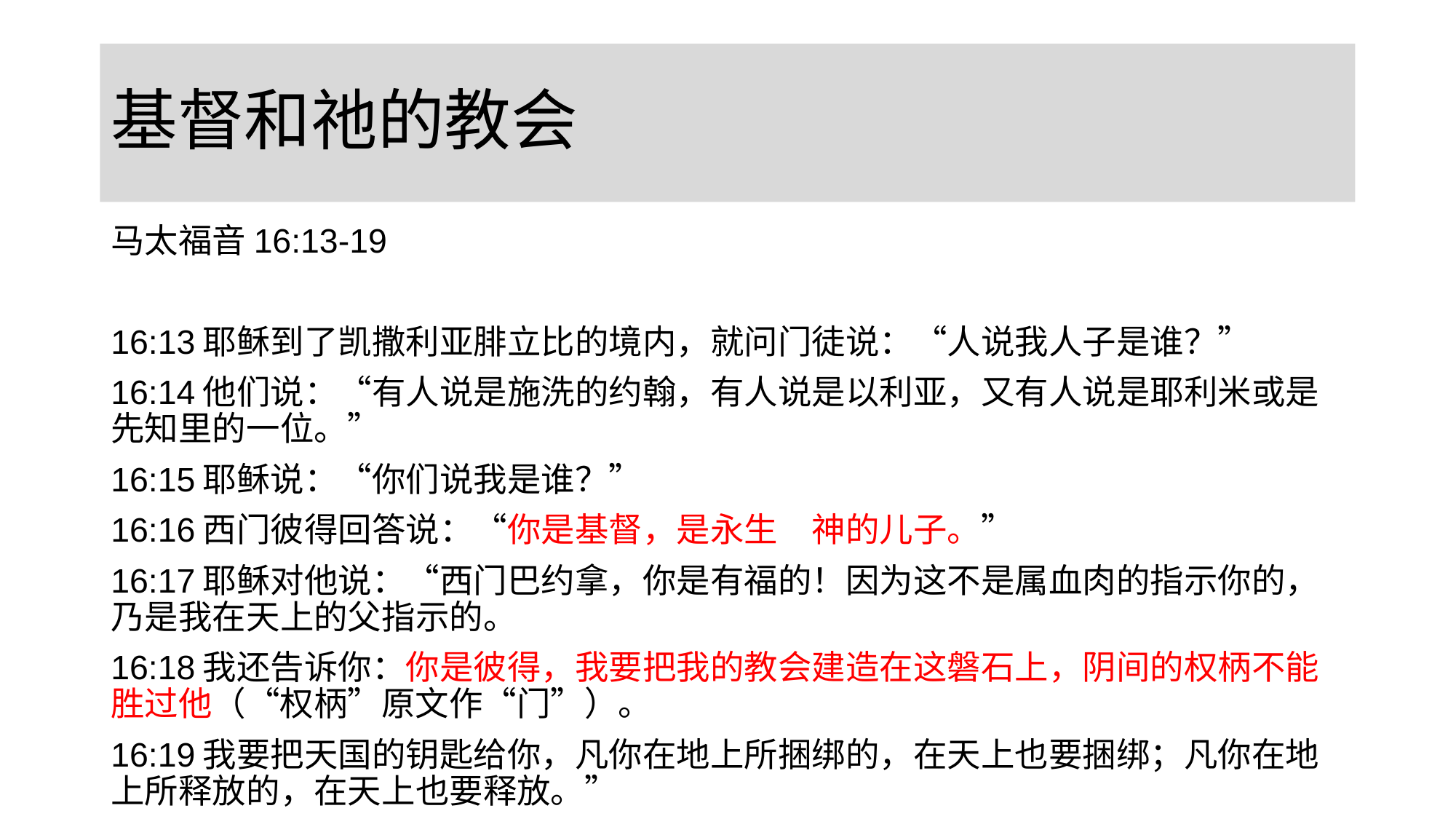

# 基督和祂的教会
马太福音16:13-19

16:13耶稣到了凯撒利亚腓立比的境内，就问门徒说：“人说我人子是谁？”
16:14他们说：“有人说是施洗的约翰，有人说是以利亚，又有人说是耶利米或是先知里的一位。”
16:15耶稣说：“你们说我是谁？”
16:16西门彼得回答说：“你是基督，是永生　神的儿子。”
16:17耶稣对他说：“西门巴约拿，你是有福的！因为这不是属血肉的指示你的，乃是我在天上的父指示的。
16:18我还告诉你：你是彼得，我要把我的教会建造在这磐石上，阴间的权柄不能胜过他（“权柄”原文作“门”）。
16:19我要把天国的钥匙给你，凡你在地上所捆绑的，在天上也要捆绑；凡你在地上所释放的，在天上也要释放。”